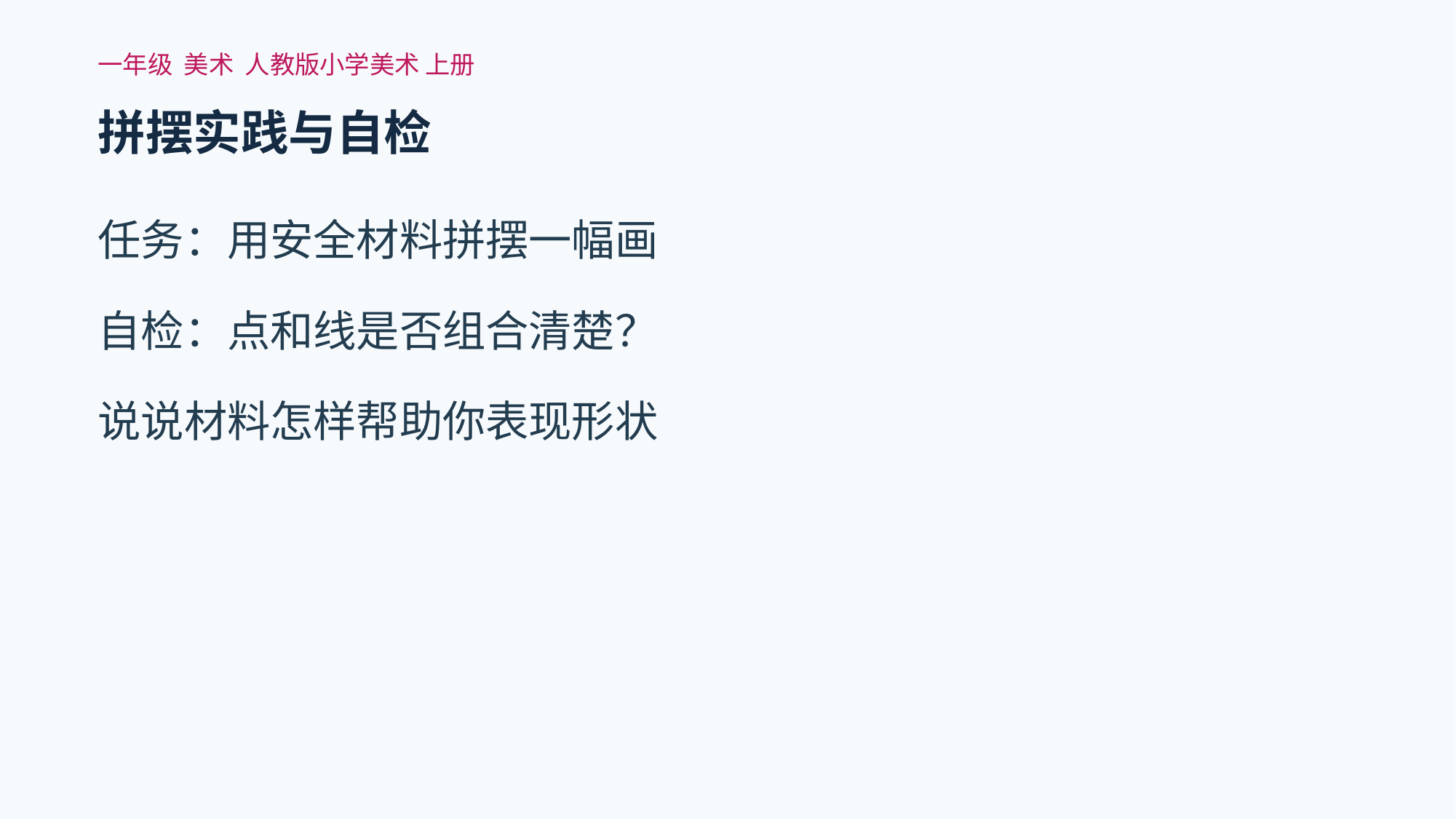

一年级  美术  人教版小学美术 上册
拼摆实践与自检
任务：用安全材料拼摆一幅画
自检：点和线是否组合清楚？
说说材料怎样帮助你表现形状